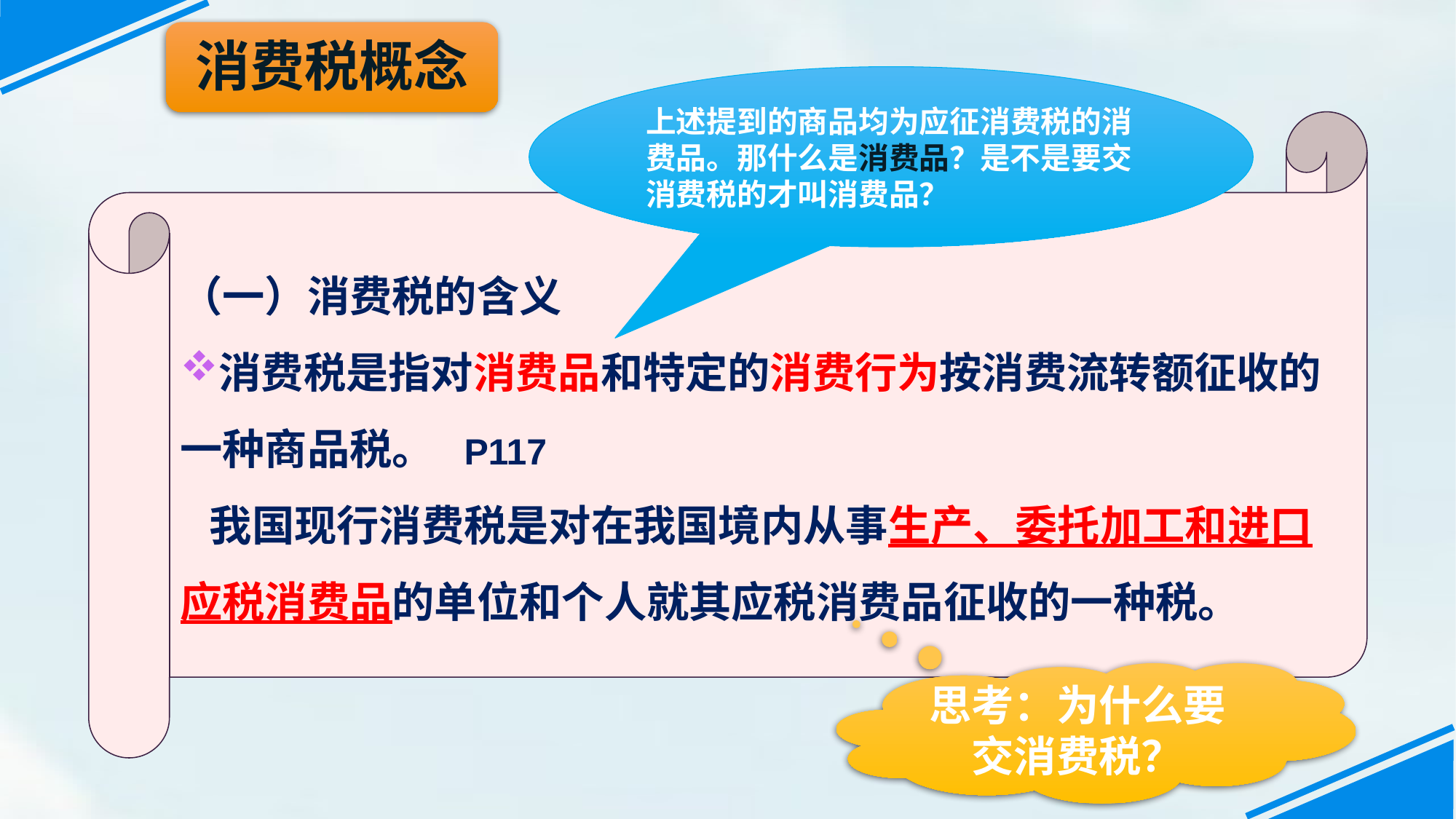

消费税概念
上述提到的商品均为应征消费税的消费品。那什么是消费品？是不是要交消费税的才叫消费品？
（一）消费税的含义
消费税是指对消费品和特定的消费行为按消费流转额征收的
一种商品税。  P117
  我国现行消费税是对在我国境内从事生产、委托加工和进口
应税消费品的单位和个人就其应税消费品征收的一种税。
思考：为什么要交消费税？